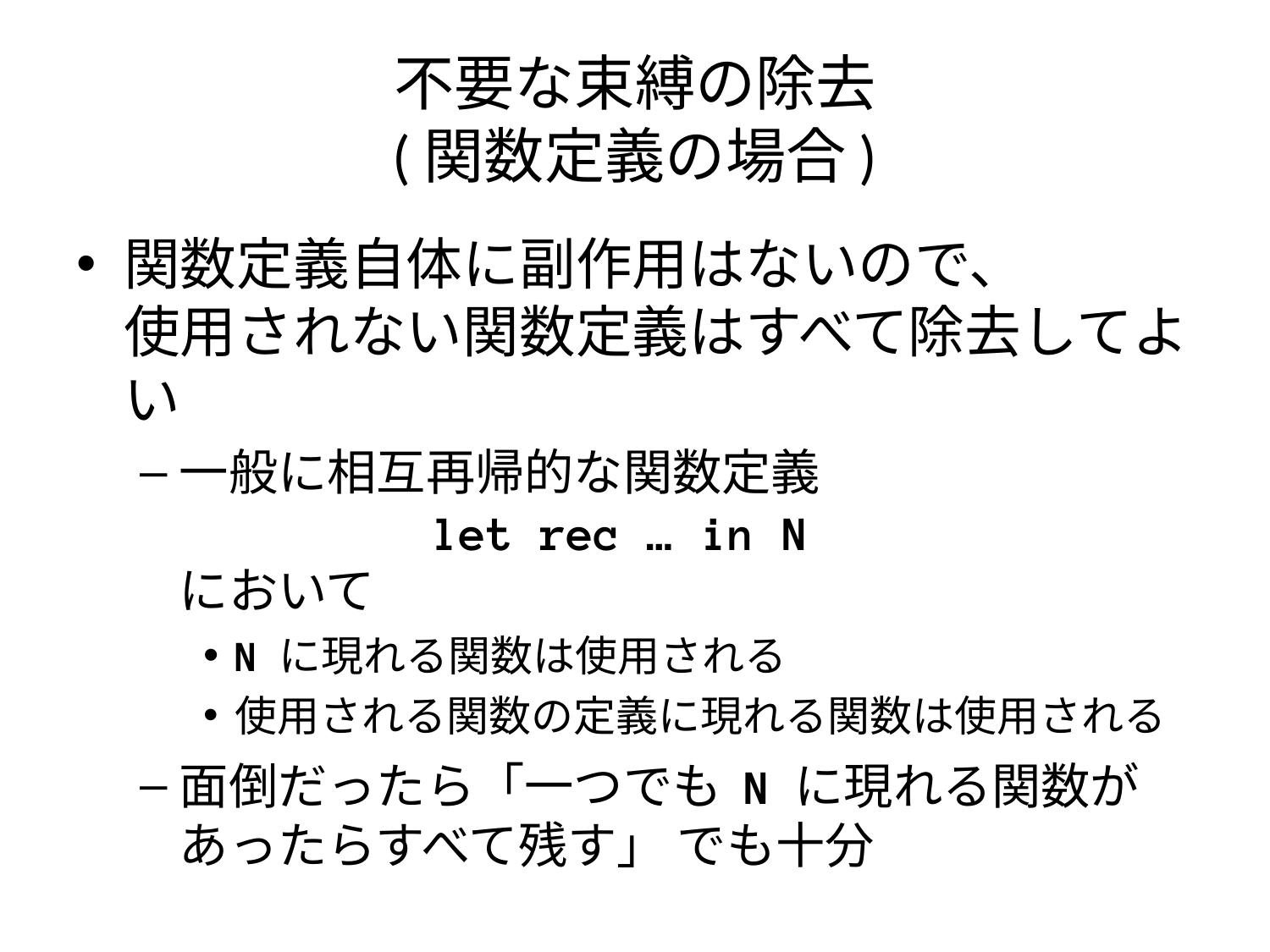

# 不要な束縛の除去 (関数定義の場合)
関数定義自体に副作用はないので、
使用されない関数定義はすべて除去してよい
一般に相互再帰的な関数定義
		let rec … in N
において
N に現れる関数は使用される
使用される関数の定義に現れる関数は使用される
面倒だったら「一つでも N に現れる関数が
あったらすべて残す」 でも十分